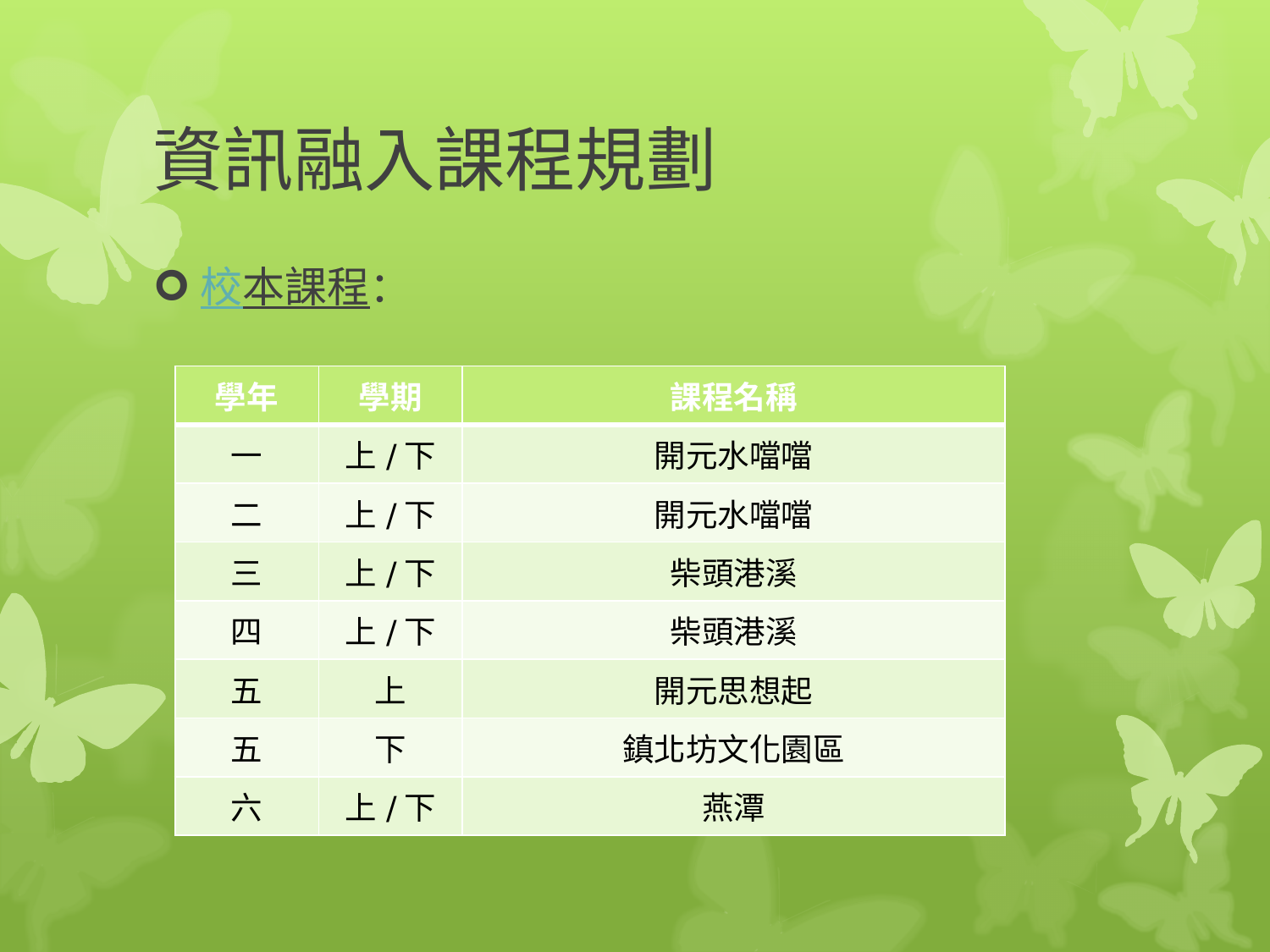

# 資訊融入課程規劃
校本課程：
| 學年 | 學期 | 課程名稱 |
| --- | --- | --- |
| 一 | 上/下 | 開元水噹噹 |
| 二 | 上/下 | 開元水噹噹 |
| 三 | 上/下 | 柴頭港溪 |
| 四 | 上/下 | 柴頭港溪 |
| 五 | 上 | 開元思想起 |
| 五 | 下 | 鎮北坊文化園區 |
| 六 | 上/下 | 燕潭 |